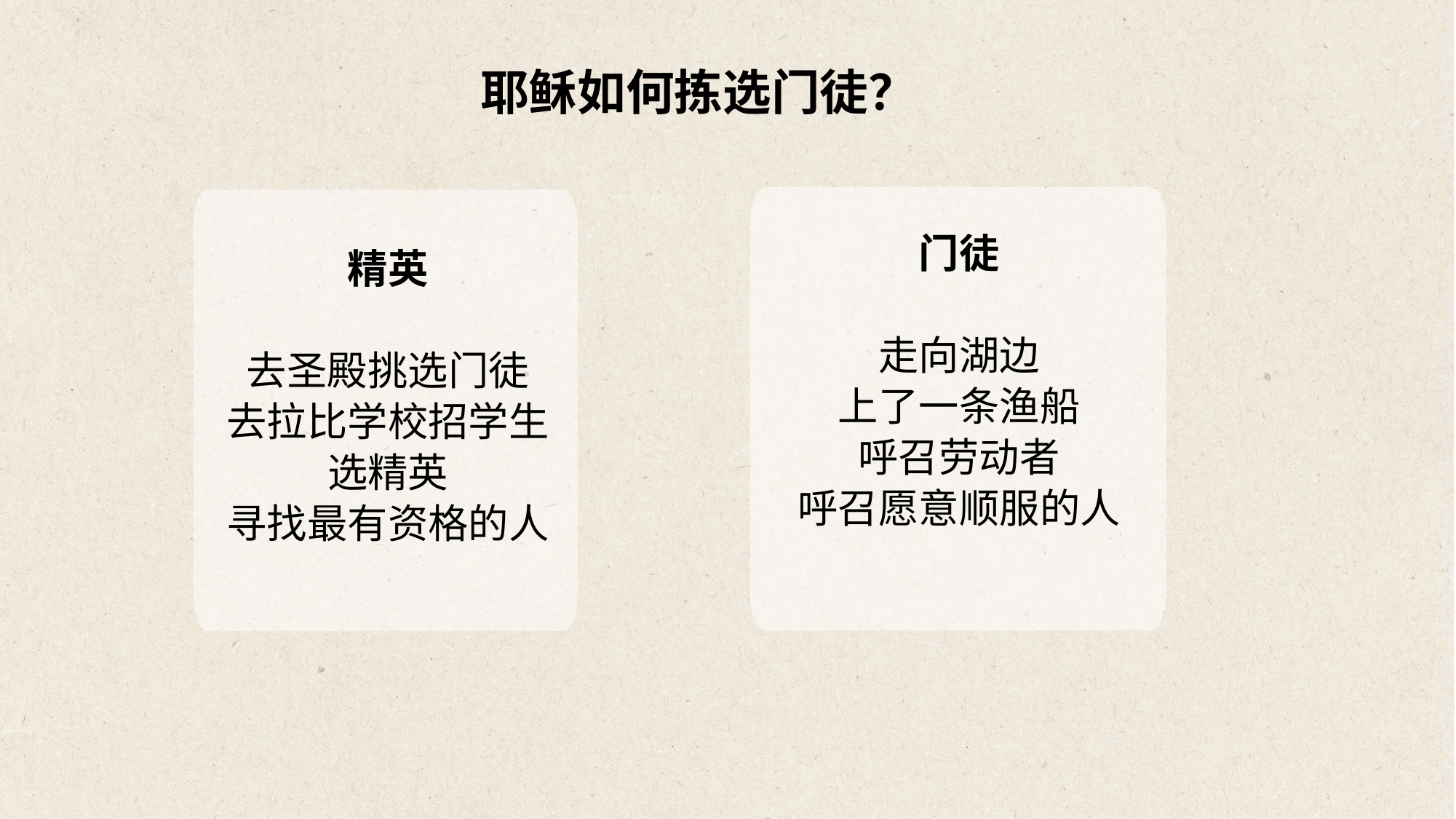

耶稣如何拣选门徒？

门徒

走向湖边
上了一条渔船
呼召劳动者
呼召愿意顺服的人

精英

去圣殿挑选门徒
去拉比学校招学生
选精英
寻找最有资格的人